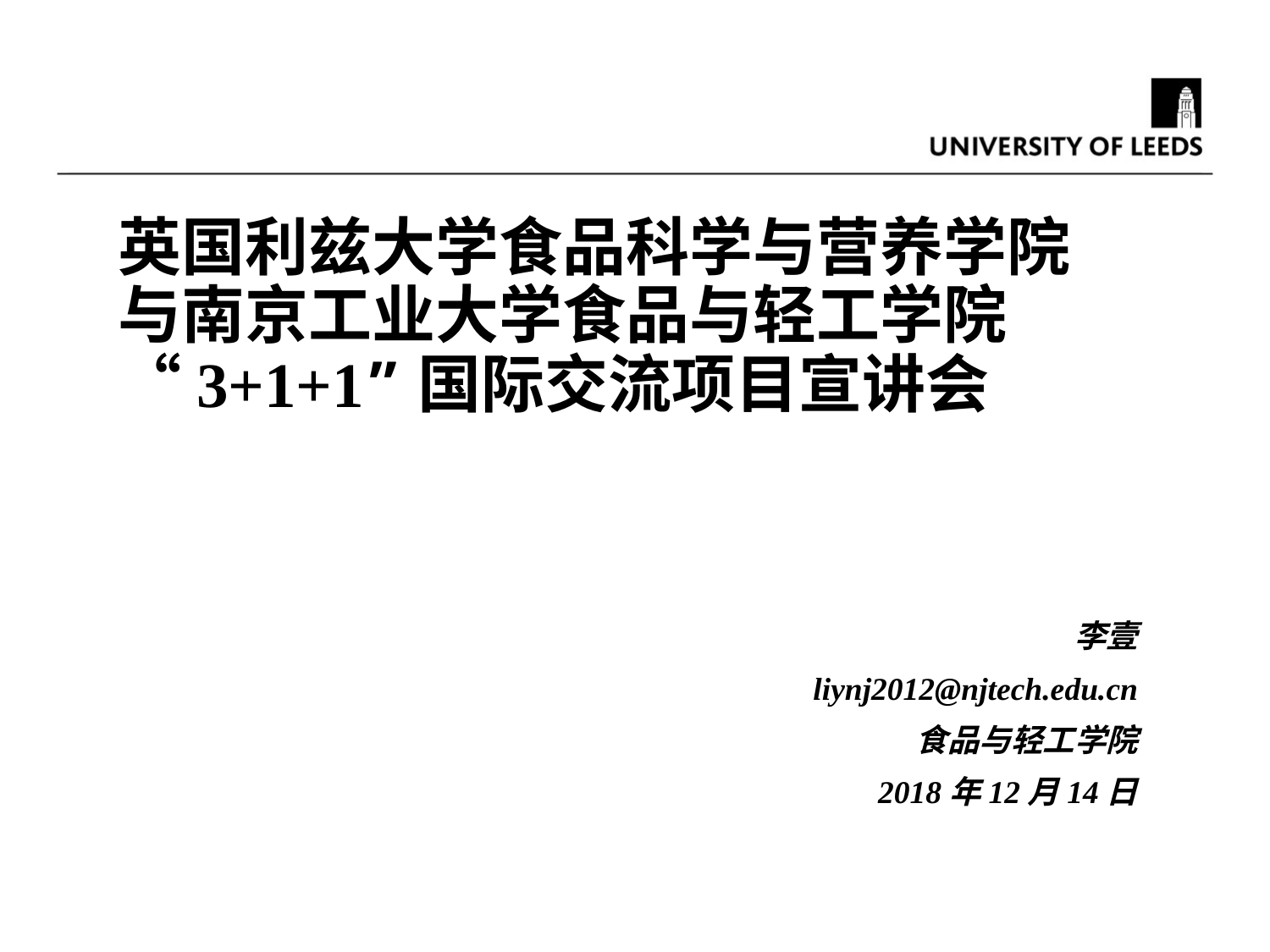

英国利兹大学食品科学与营养学院
与南京工业大学食品与轻工学院
“3+1+1”国际交流项目宣讲会

李壹
liynj2012@njtech.edu.cn
食品与轻工学院
2018年12月14日